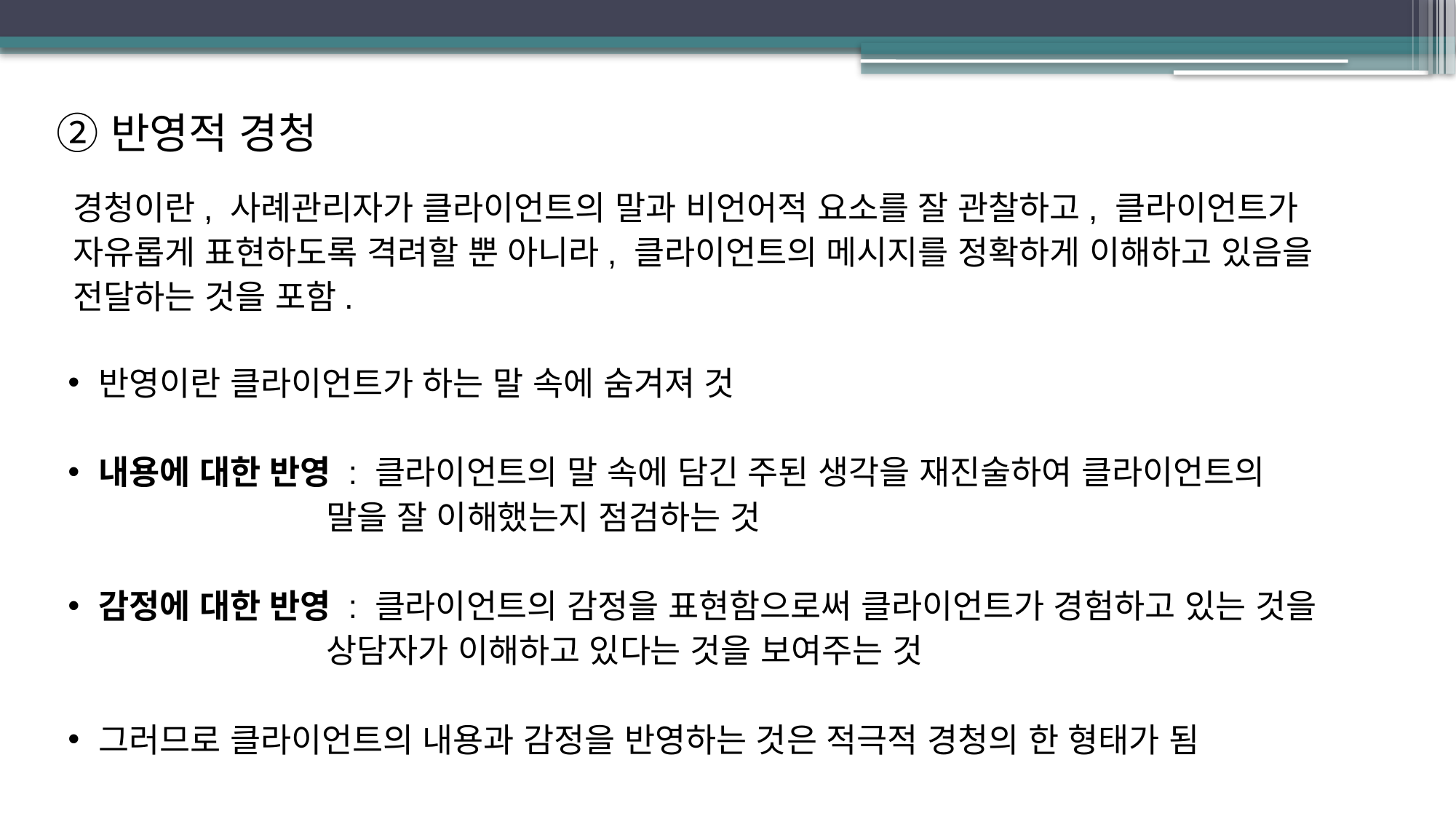

반영적 경청

 경청이란, 사례관리자가 클라이언트의 말과 비언어적 요소를 잘 관찰하고, 클라이언트가
 자유롭게 표현하도록 격려할 뿐 아니라, 클라이언트의 메시지를 정확하게 이해하고 있음을
 전달하는 것을 포함.

반영이란 클라이언트가 하는 말 속에 숨겨져 것

내용에 대한 반영 : 클라이언트의 말 속에 담긴 주된 생각을 재진술하여 클라이언트의
                           말을 잘 이해했는지 점검하는 것

감정에 대한 반영 : 클라이언트의 감정을 표현함으로써 클라이언트가 경험하고 있는 것을
                           상담자가 이해하고 있다는 것을 보여주는 것

그러므로 클라이언트의 내용과 감정을 반영하는 것은 적극적 경청의 한 형태가 됨